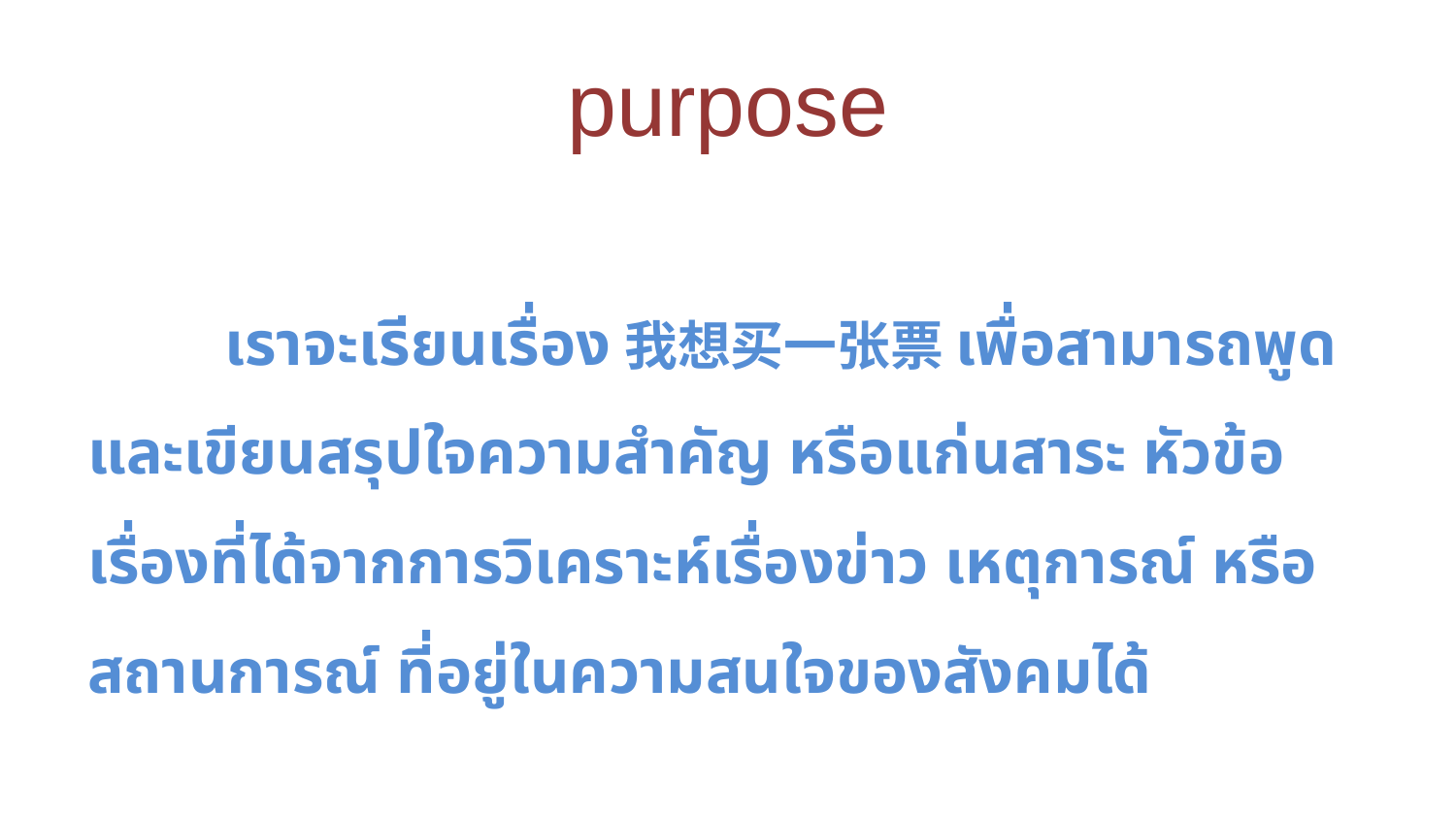

# purpose
	เราจะเรียนเรื่อง我想买一张票เพื่อสามารถพูดและเขียนสรุปใจความสำคัญ หรือแก่นสาระ หัวข้อเรื่องที่ได้จากการวิเคราะห์เรื่องข่าว เหตุการณ์ หรือสถานการณ์ ที่อยู่ในความสนใจของสังคมได้